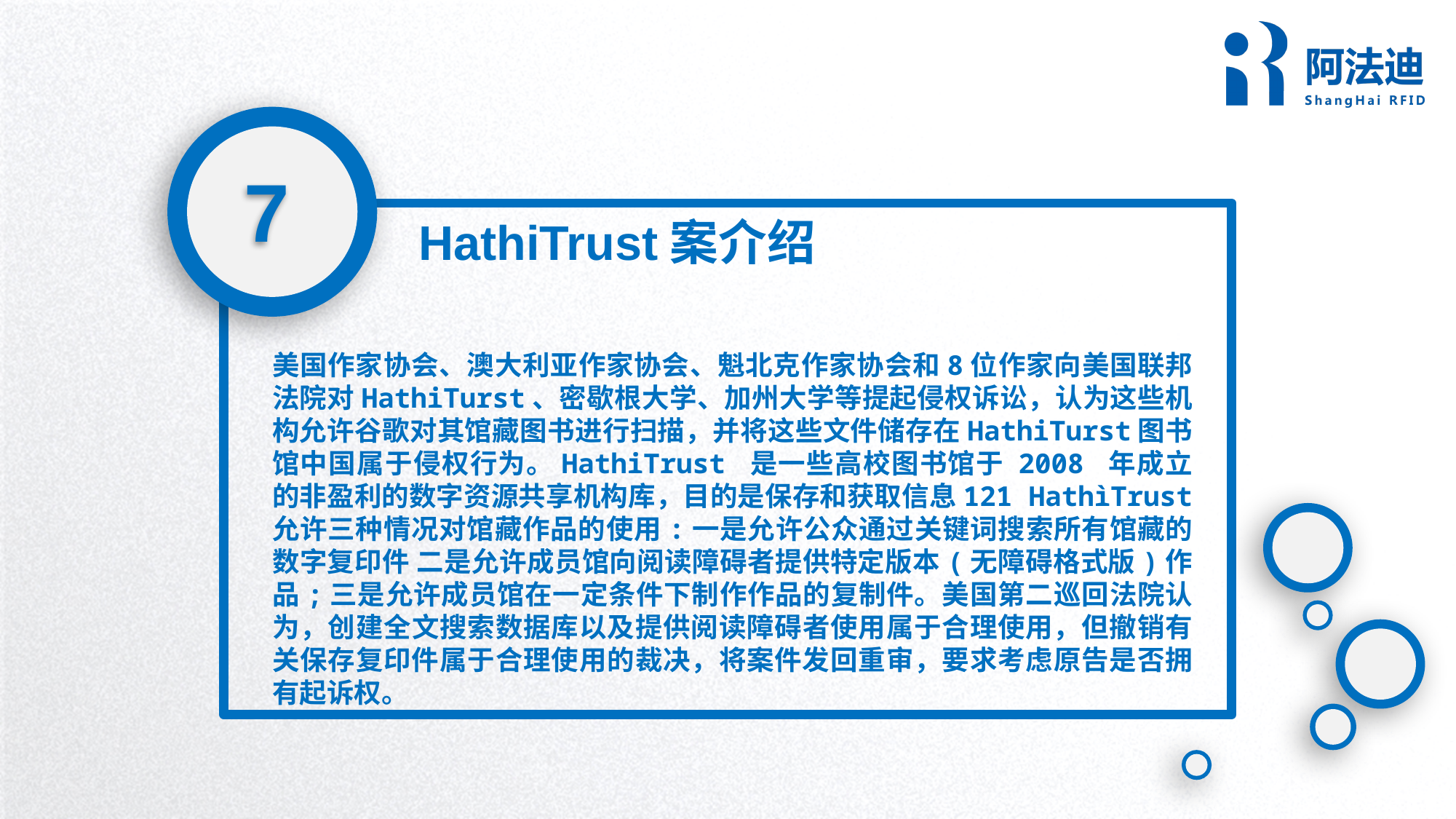

7

HathiTrust案介绍
美国作家协会、澳大利亚作家协会、魁北克作家协会和8位作家向美国联邦法院对HathiTurst、密歇根大学、加州大学等提起侵权诉讼，认为这些机构允许谷歌对其馆藏图书进行扫描，并将这些文件储存在HathiTurst图书馆中国属于侵权行为。HathiTrust 是一些高校图书馆于 2008 年成立的非盈利的数字资源共享机构库，目的是保存和获取信息121 HathìTrust 允许三种情况对馆藏作品的使用:一是允许公众通过关键词搜索所有馆藏的数字复印件 二是允许成员馆向阅读障碍者提供特定版本(无障碍格式版)作品;三是允许成员馆在一定条件下制作作品的复制件。美国第二巡回法院认为，创建全文搜索数据库以及提供阅读障碍者使用属于合理使用，但撤销有关保存复印件属于合理使用的裁决，将案件发回重审，要求考虑原告是否拥有起诉权。

延时符